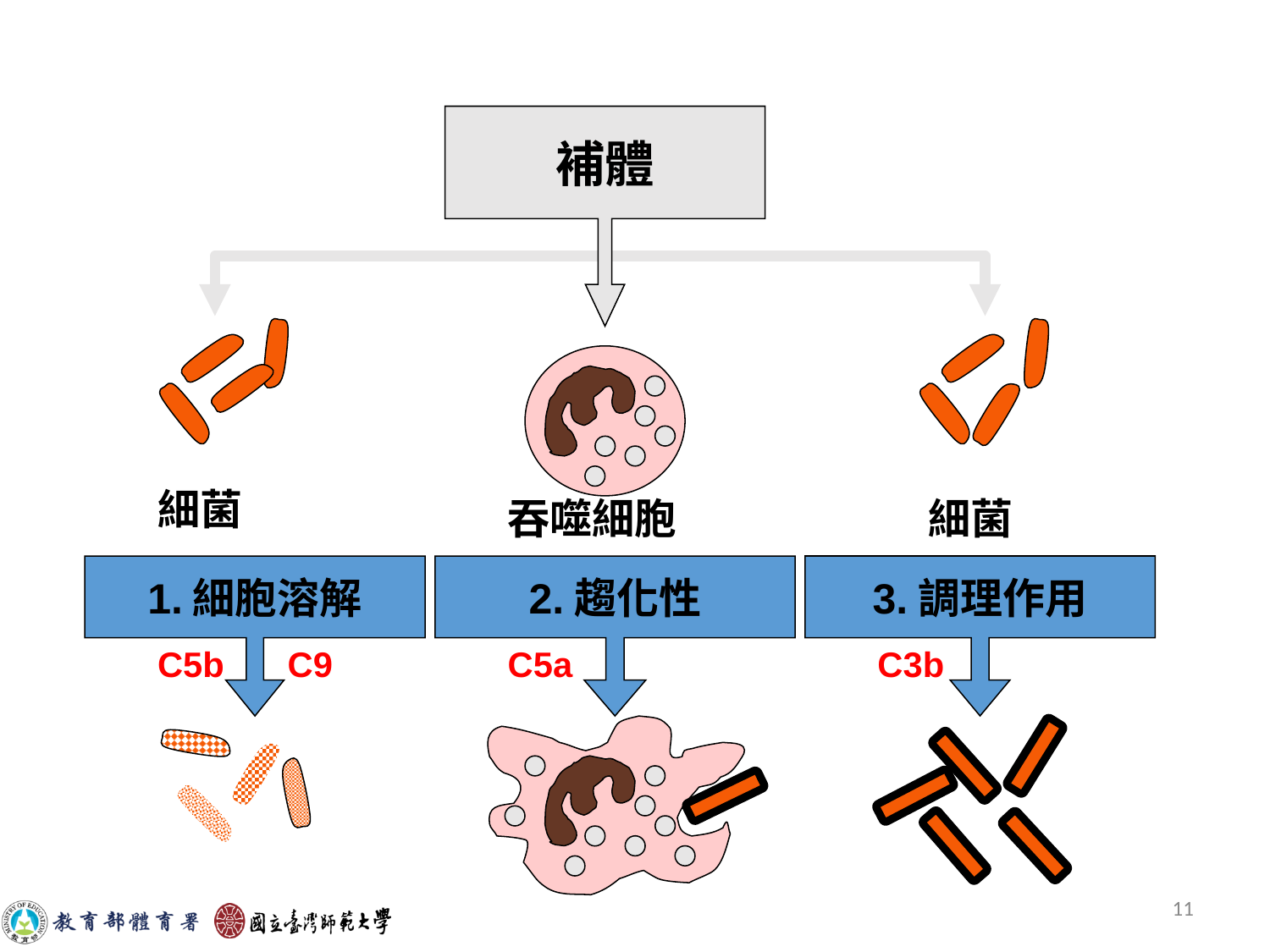

補體

細菌

細菌

吞噬細胞
1.細胞溶解
C5b
C9

2.趨化性
C5a
3.調理作用
C3b

11